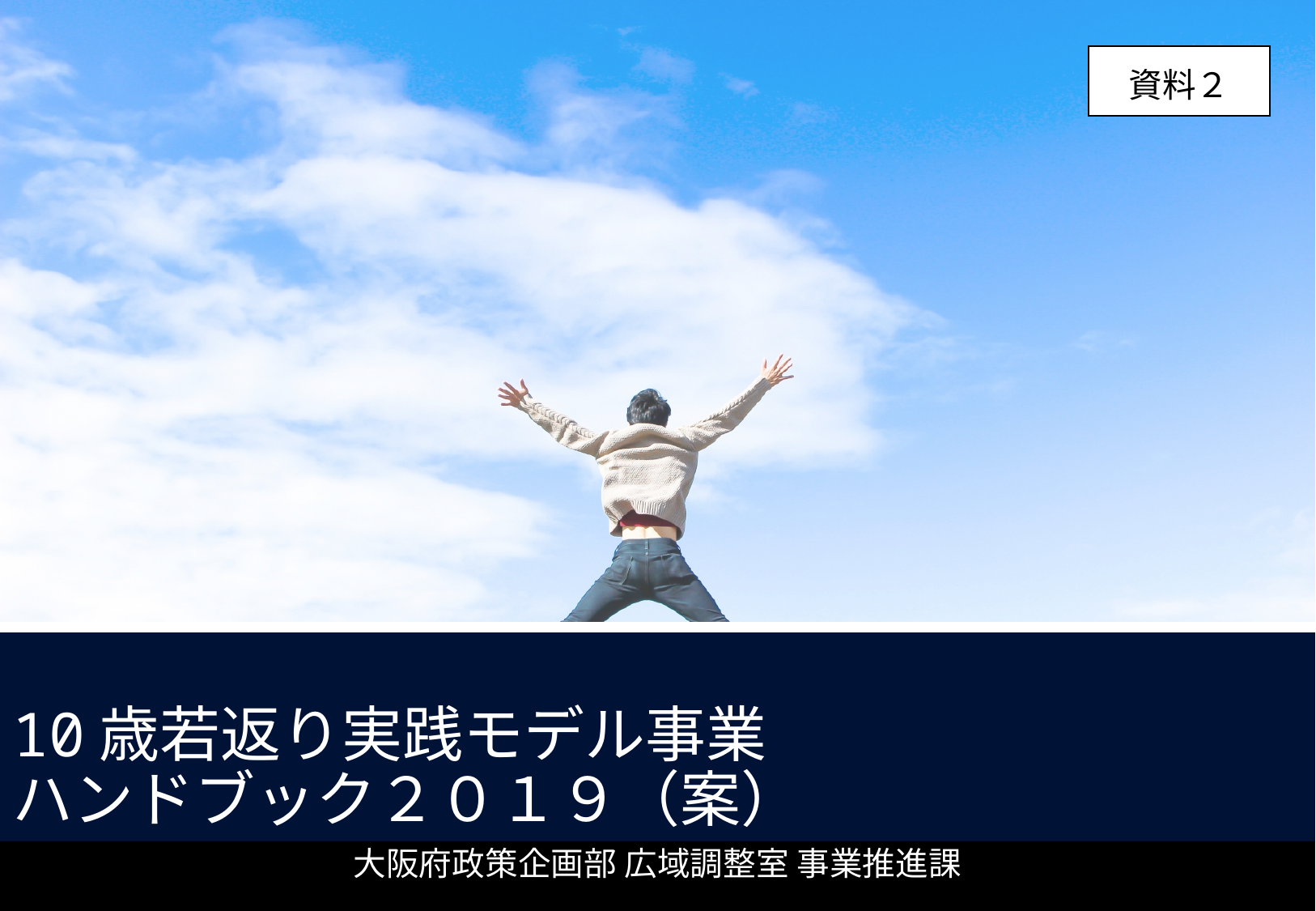

資料２
# 10歳若返り実践モデル事業 ハンドブック２０１９（案）
大阪府政策企画部 広域調整室 事業推進課